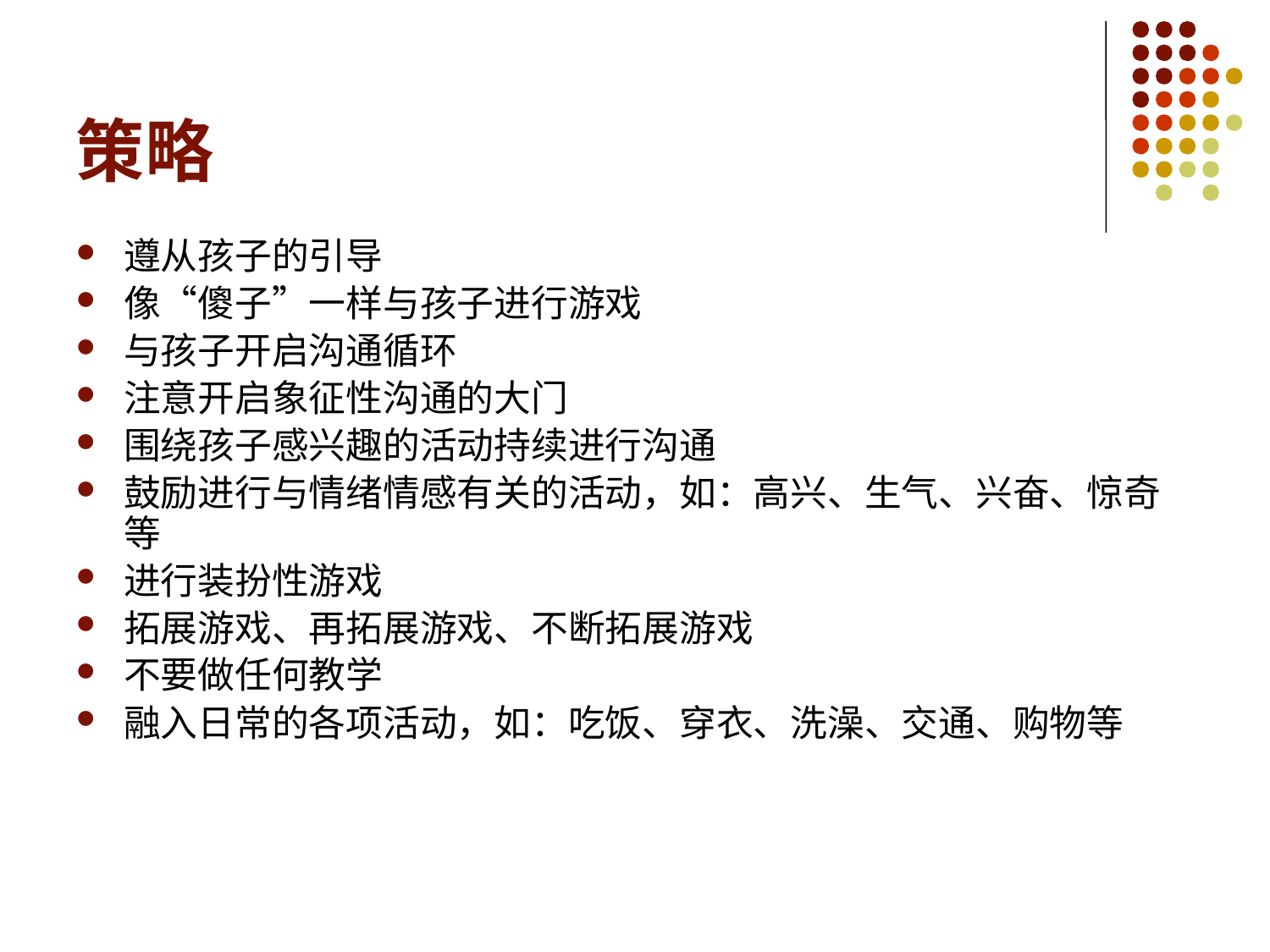

# 策略

遵从孩子的引导
像“傻子”一样与孩子进行游戏
与孩子开启沟通循环
注意开启象征性沟通的大门
围绕孩子感兴趣的活动持续进行沟通
鼓励进行与情绪情感有关的活动，如：高兴、生气、兴奋、惊奇等
进行装扮性游戏
拓展游戏、再拓展游戏、不断拓展游戏
不要做任何教学
融入日常的各项活动，如：吃饭、穿衣、洗澡、交通、购物等